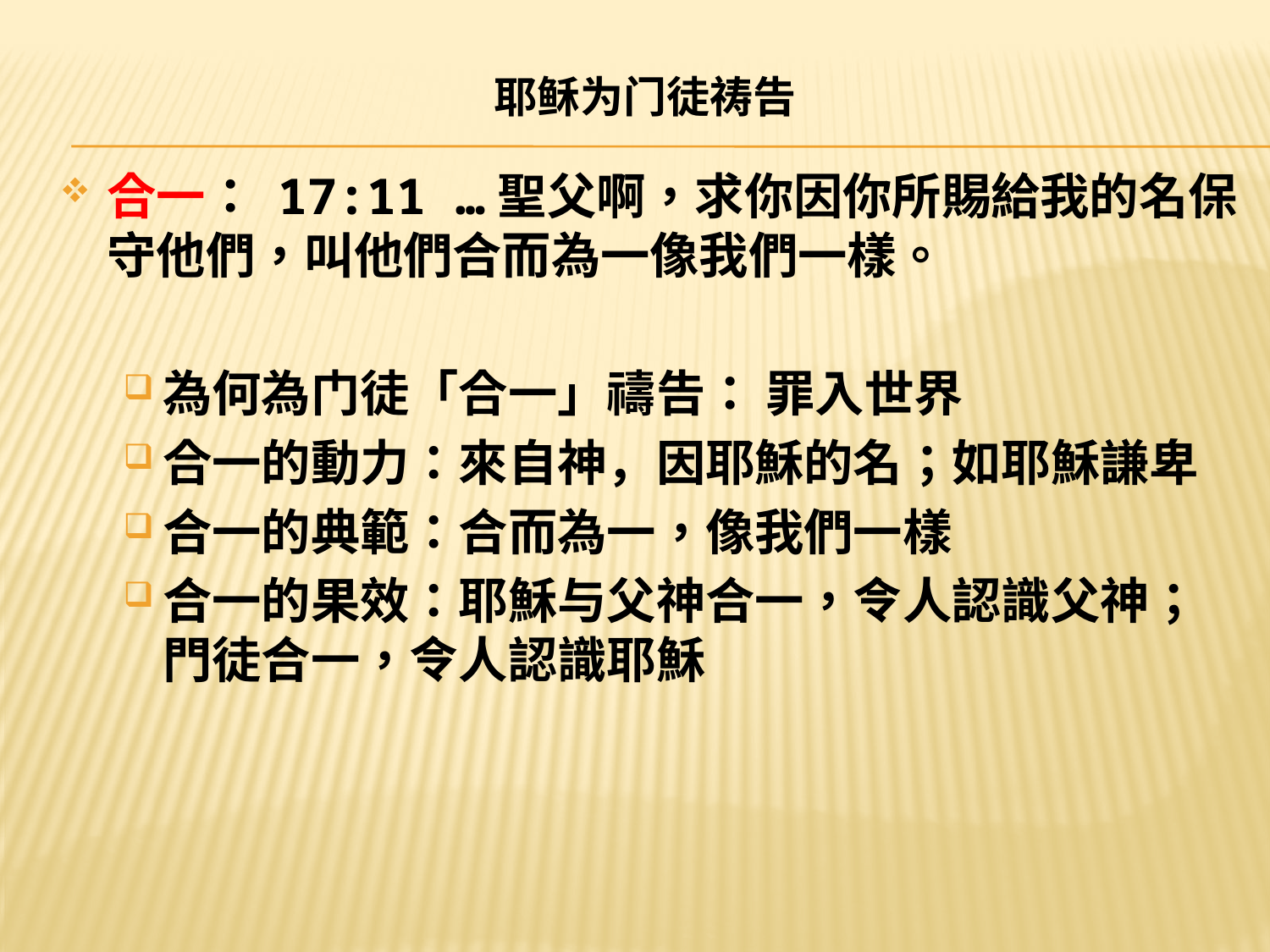

# 耶稣为门徒祷告
合一： 17:11 …聖父啊，求你因你所賜給我的名保守他們，叫他們合而為一像我們一樣。

為何為门徒「合一」禱告： 罪入世界
合一的動力：來自神，因耶穌的名；如耶穌謙卑
合一的典範：合而為一，像我們一樣
合一的果效：耶穌与父神合一，令人認識父神；門徒合一，令人認識耶穌